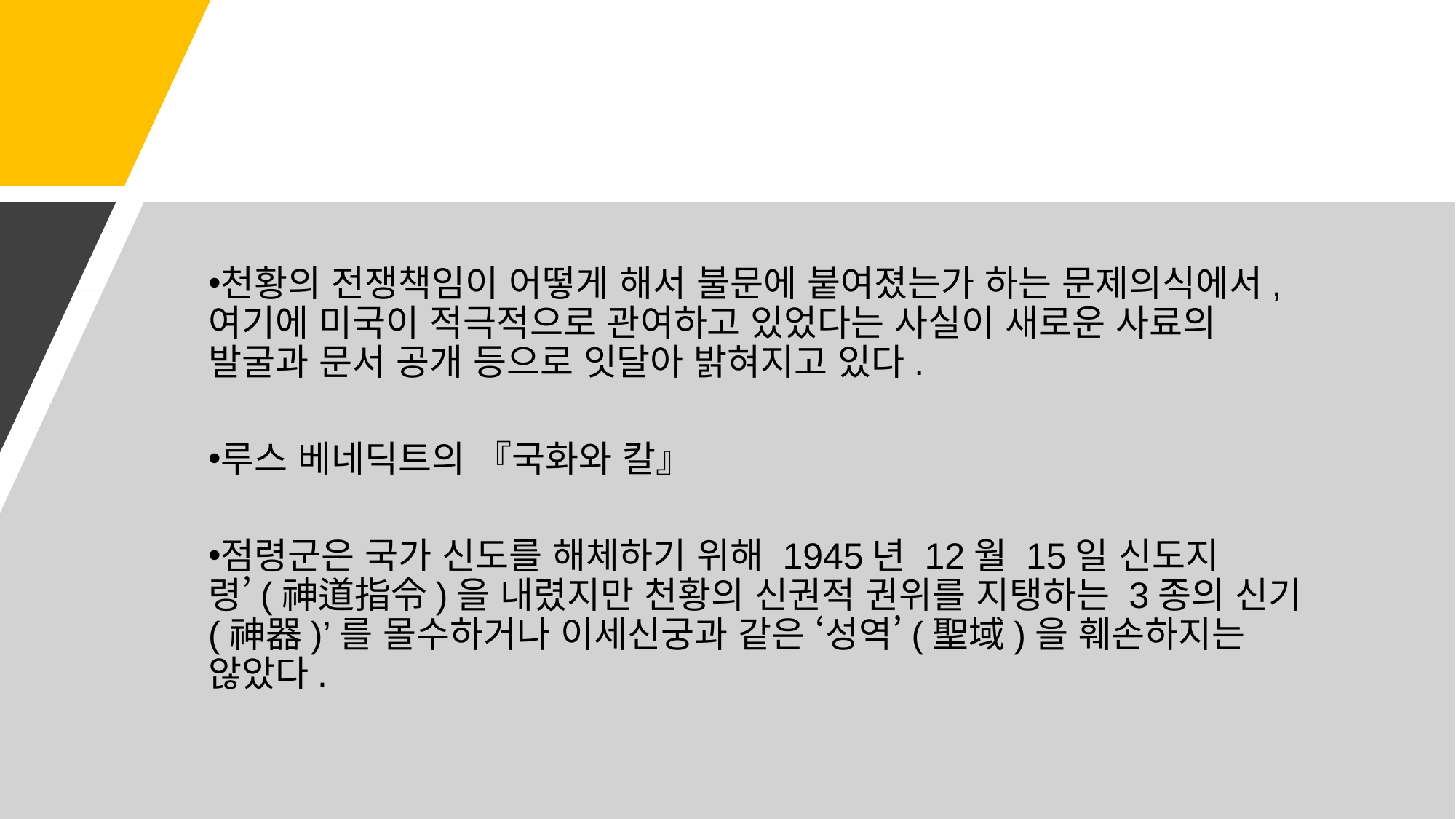

천황의 전쟁책임이 어떻게 해서 불문에 붙여졌는가 하는 문제의식에서, 여기에 미국이 적극적으로 관여하고 있었다는 사실이 새로운 사료의 발굴과 문서 공개 등으로 잇달아 밝혀지고 있다.

루스 베네딕트의 『국화와 칼』

점령군은 국가 신도를 해체하기 위해 1945년 12월 15일 신도지령’(神道指令)을 내렸지만 천황의 신권적 권위를 지탱하는 3종의 신기(神器)’를 몰수하거나 이세신궁과 같은 ‘성역’(聖域)을 훼손하지는 않았다.